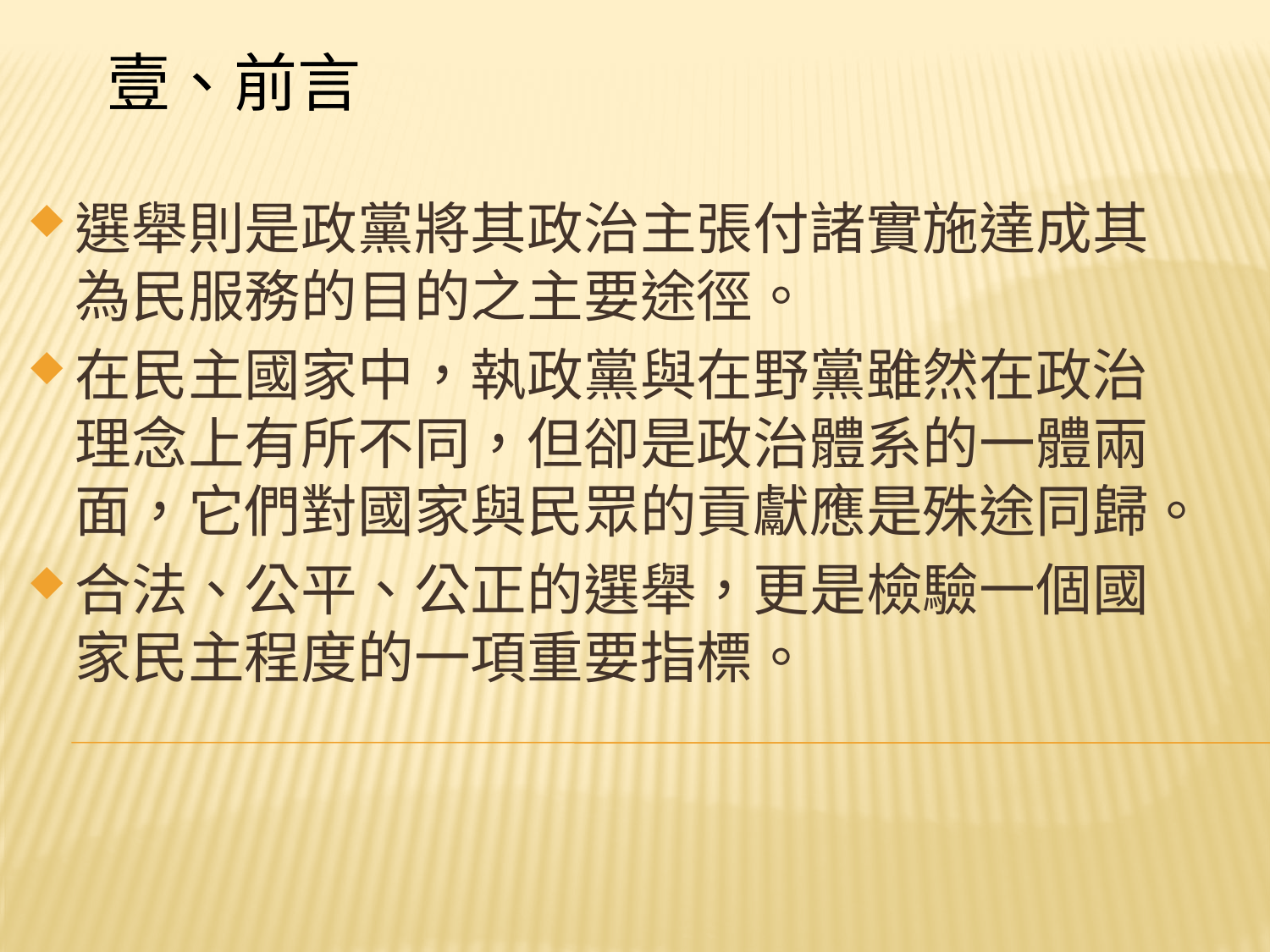

選舉則是政黨將其政治主張付諸實施達成其為民服務的目的之主要途徑。
在民主國家中，執政黨與在野黨雖然在政治理念上有所不同，但卻是政治體系的一體兩面，它們對國家與民眾的貢獻應是殊途同歸。
合法、公平、公正的選舉，更是檢驗一個國家民主程度的一項重要指標。
# 壹、前言